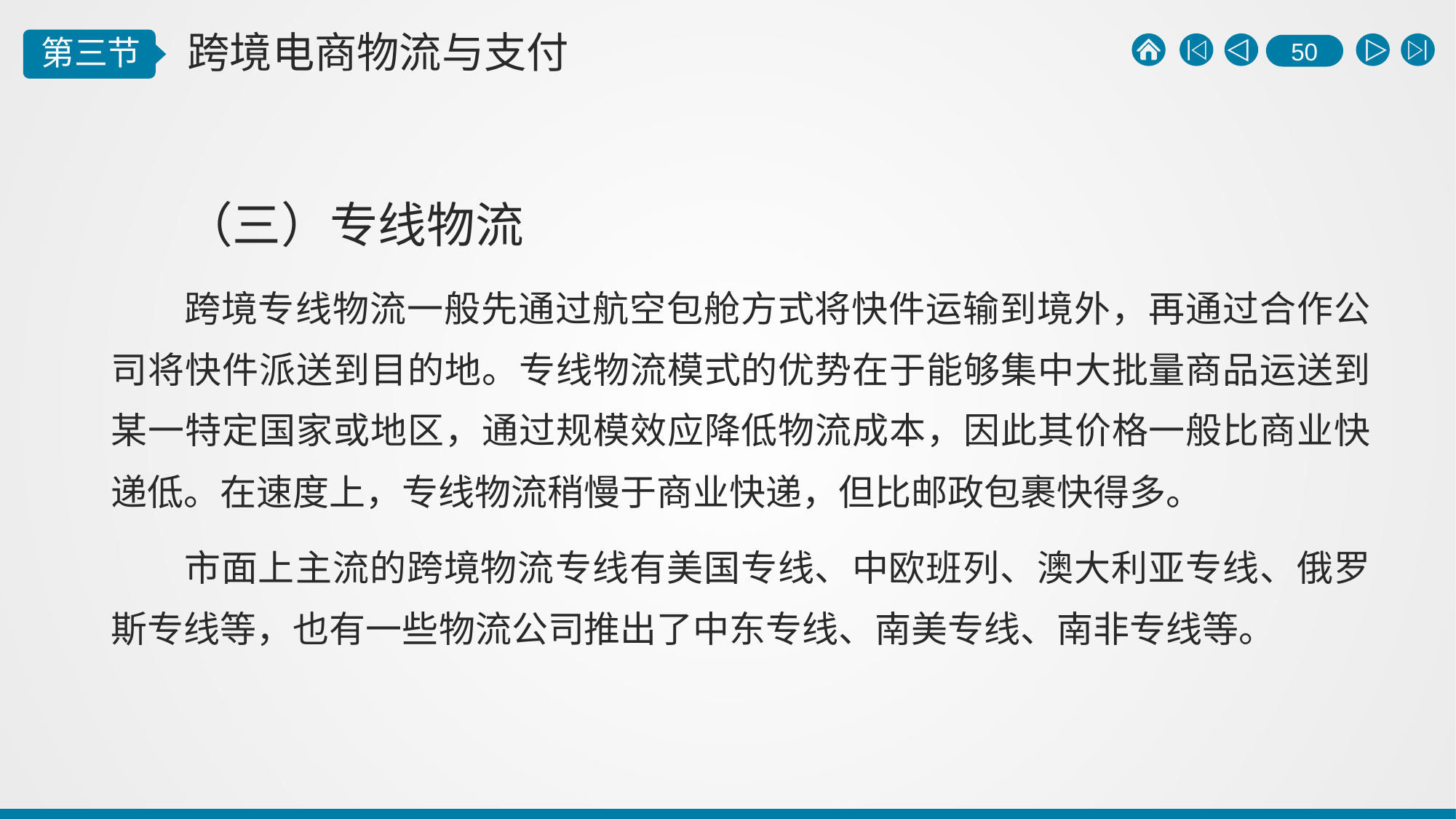

（三）专线物流
跨境专线物流一般先通过航空包舱方式将快件运输到境外，再通过合作公司将快件派送到目的地。专线物流模式的优势在于能够集中大批量商品运送到某一特定国家或地区，通过规模效应降低物流成本，因此其价格一般比商业快递低。在速度上，专线物流稍慢于商业快递，但比邮政包裹快得多。
市面上主流的跨境物流专线有美国专线、中欧班列、澳大利亚专线、俄罗斯专线等，也有一些物流公司推出了中东专线、南美专线、南非专线等。